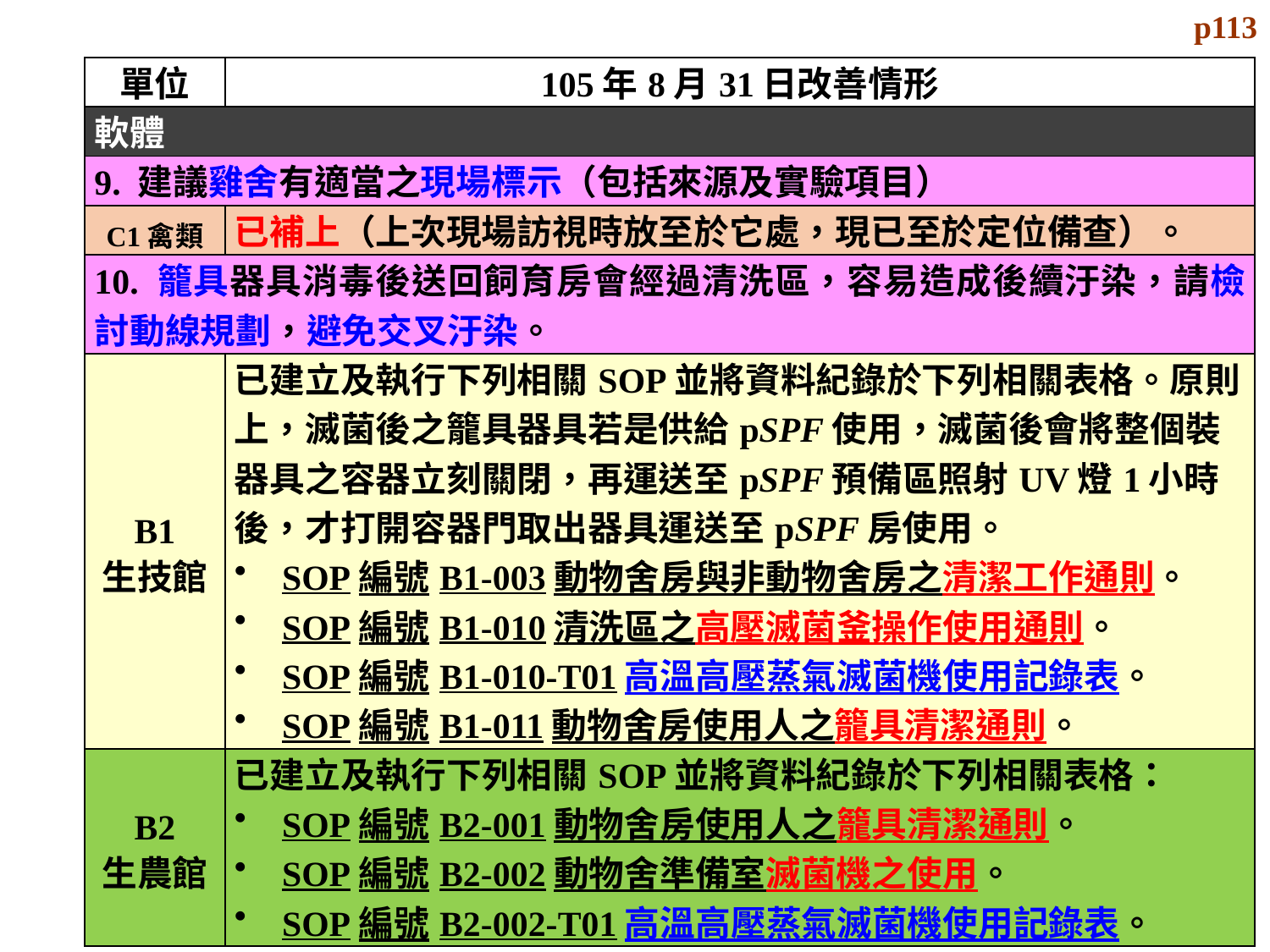

p113
| 單位 | 105年8月31日改善情形 |
| --- | --- |
| 軟體 |  |
| 9. 建議雞舍有適當之現場標示（包括來源及實驗項目） |  |
| C1禽類 | 已補上（上次現場訪視時放至於它處，現已至於定位備查）。 |
| 10. 籠具器具消毒後送回飼育房會經過清洗區，容易造成後續汙染，請檢討動線規劃，避免交叉汙染。 |  |
| B1 生技館 | 已建立及執行下列相關SOP並將資料紀錄於下列相關表格。原則上，滅菌後之籠具器具若是供給pSPF使用，滅菌後會將整個裝器具之容器立刻關閉，再運送至pSPF預備區照射UV燈1小時後，才打開容器門取出器具運送至pSPF房使用。 SOP編號B1-003動物舍房與非動物舍房之清潔工作通則。 SOP編號B1-010清洗區之高壓滅菌釜操作使用通則。 SOP編號B1-010-T01高溫高壓蒸氣滅菌機使用記錄表。 SOP編號B1-011動物舍房使用人之籠具清潔通則。 |
| B2 生農館 | 已建立及執行下列相關SOP並將資料紀錄於下列相關表格： SOP編號B2-001動物舍房使用人之籠具清潔通則。 SOP編號B2-002動物舍準備室滅菌機之使用。 SOP編號B2-002-T01高溫高壓蒸氣滅菌機使用記錄表。 |